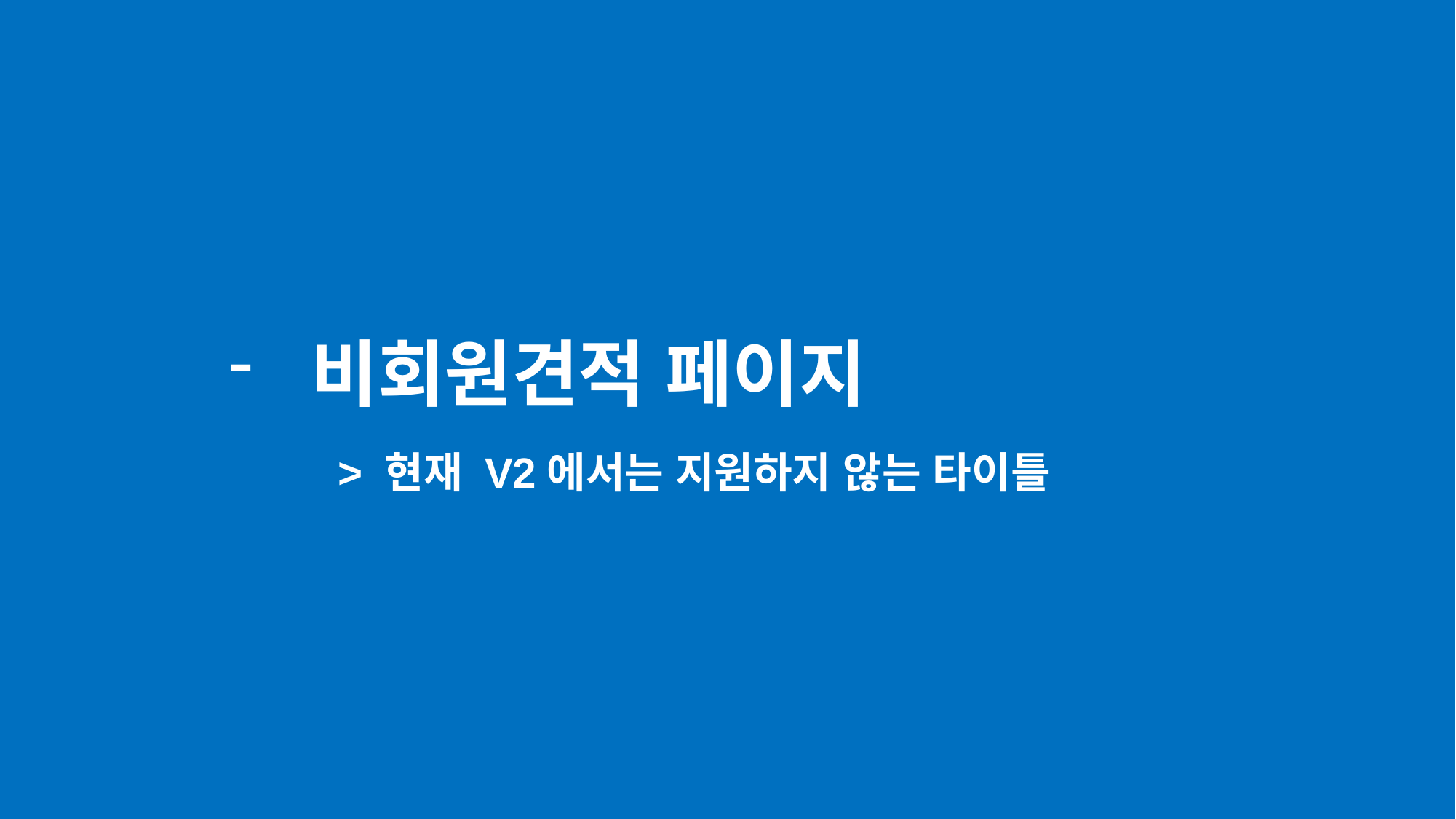

비회원견적 페이지
	> 현재 V2에서는 지원하지 않는 타이틀
-포켓폴더 상세 페이지 오류 부분